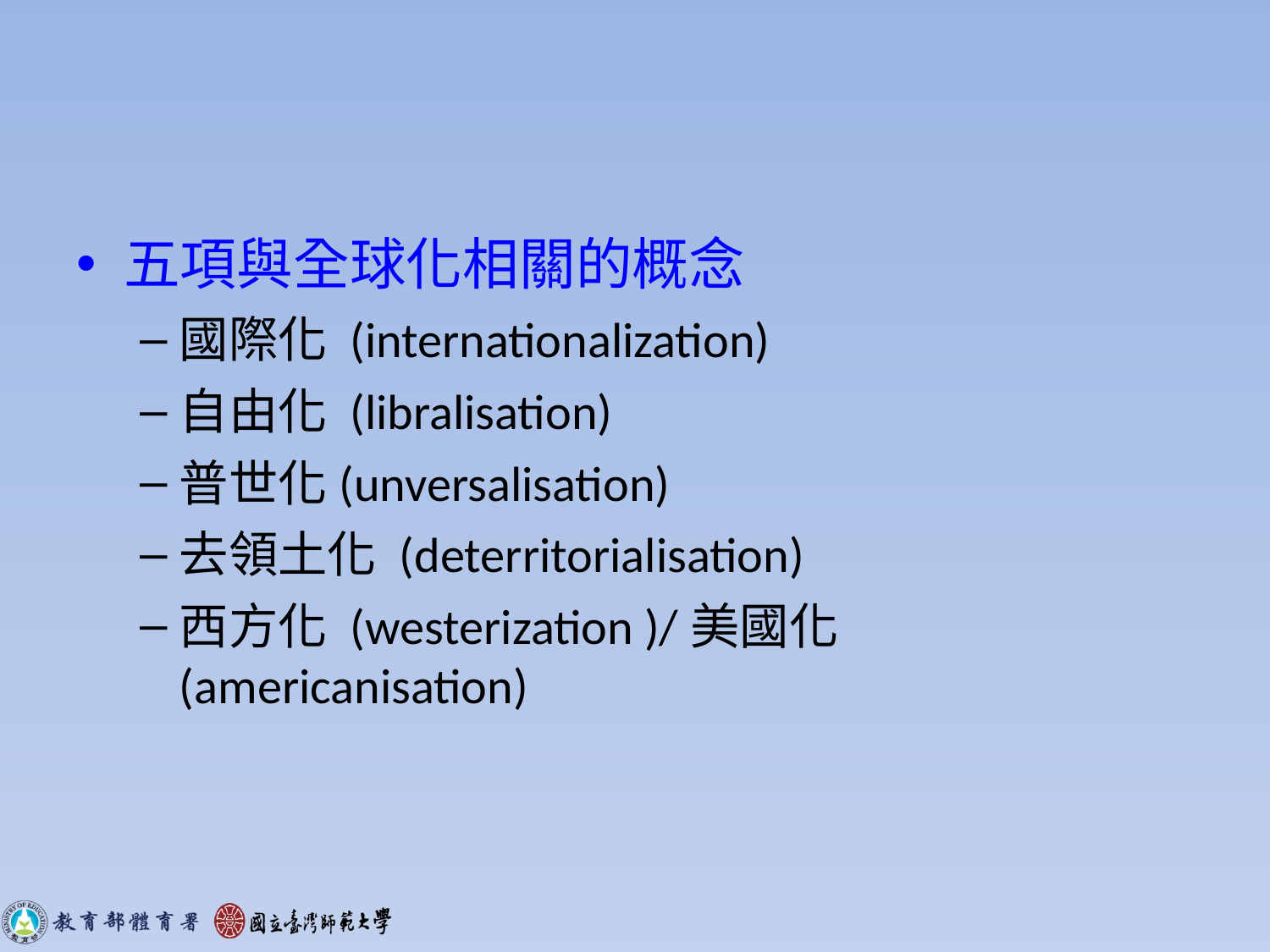

#
五項與全球化相關的概念
國際化 (internationalization)
自由化 (libralisation)
普世化(unversalisation)
去領土化 (deterritorialisation)
西方化 (westerization )/美國化 (americanisation)